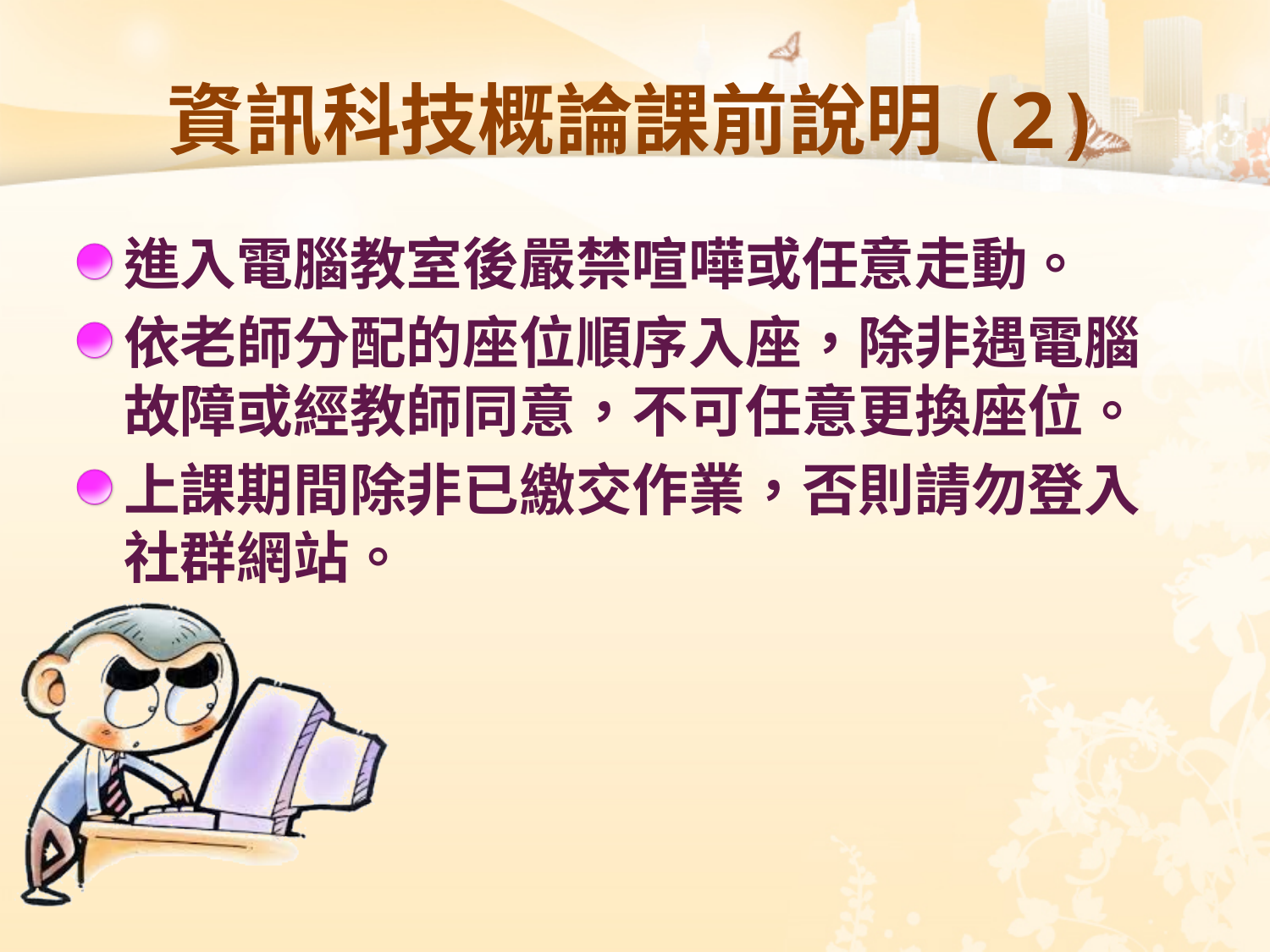

# 資訊科技概論課前說明(2)
進入電腦教室後嚴禁喧嘩或任意走動。
依老師分配的座位順序入座，除非遇電腦故障或經教師同意，不可任意更換座位。
上課期間除非已繳交作業，否則請勿登入社群網站。